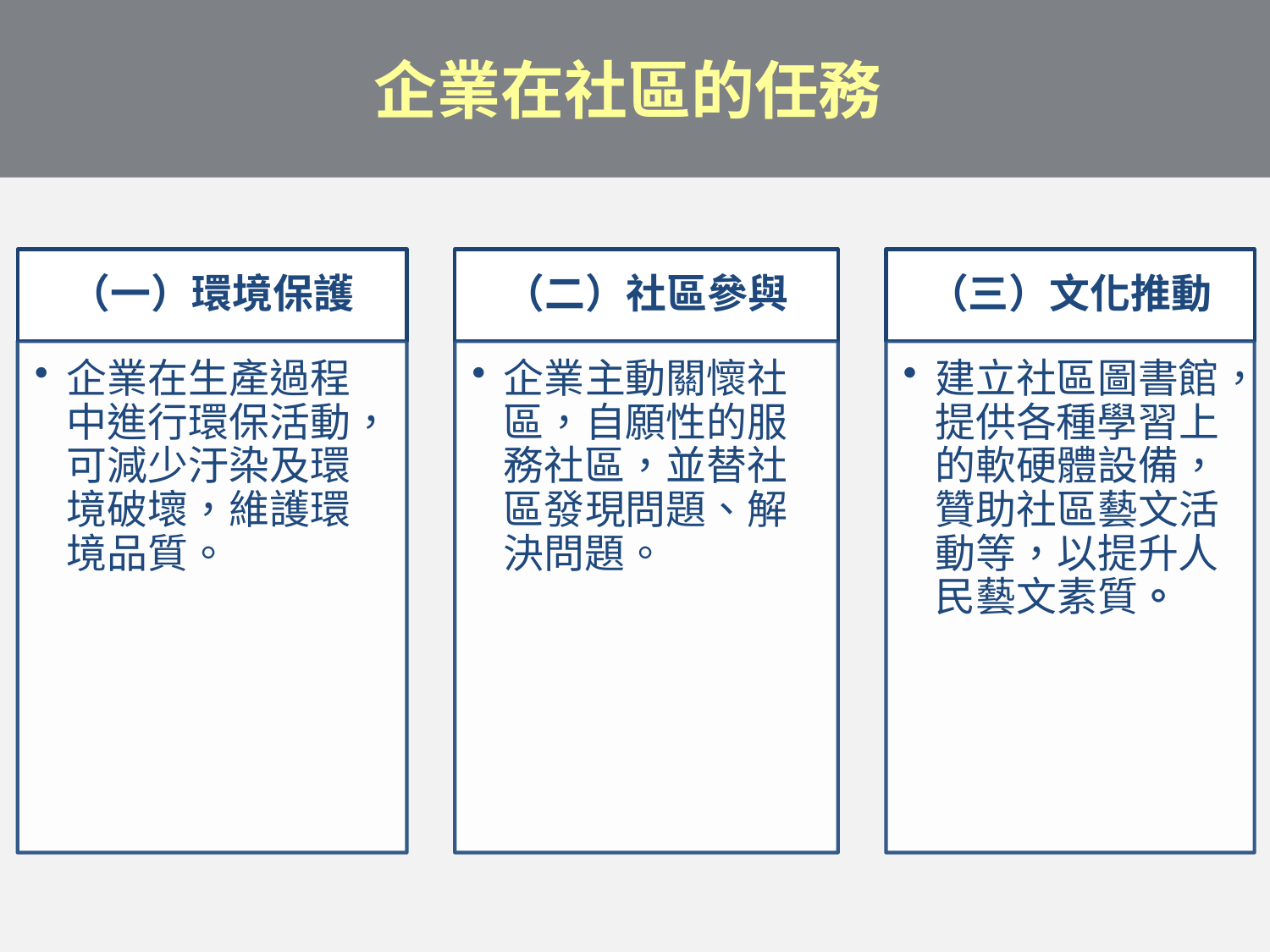

企業在社區的任務
（一）環境保護
企業在生產過程中進行環保活動，可減少汙染及環境破壞，維護環境品質。
（二）社區參與
企業主動關懷社區，自願性的服務社區，並替社區發現問題、解決問題。
（三）文化推動
建立社區圖書館，提供各種學習上的軟硬體設備，贊助社區藝文活動等，以提升人民藝文素質。